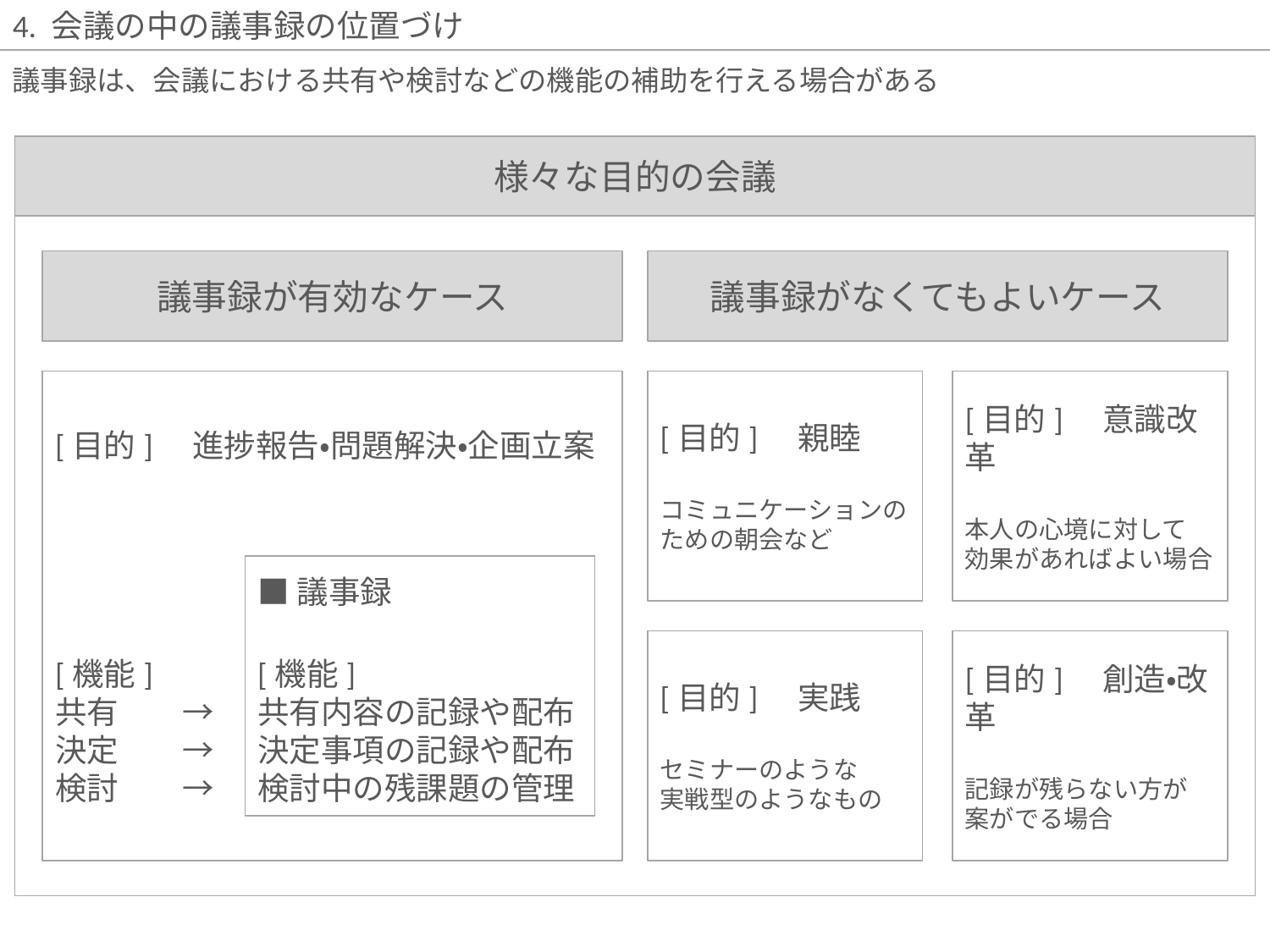

4. 会議の中の議事録の位置づけ
議事録は、会議における共有や検討などの機能の補助を行える場合がある
様々な目的の会議

議事録が有効なケース
議事録がなくてもよいケース
[目的]　進捗報告・問題解決・企画立案

[機能]
共有　　→
決定　　→
検討　　→

[機能]
共有内容の記録や配布
決定事項の記録や配布
検討中の残課題の管理
[目的]　親睦

コミュニケーションの
ための朝会など
[目的]　意識改革

本人の心境に対して
効果があればよい場合
■議事録

[目的]　実践

セミナーのような
実戦型のようなもの
[目的]　創造・改革

記録が残らない方が
案がでる場合